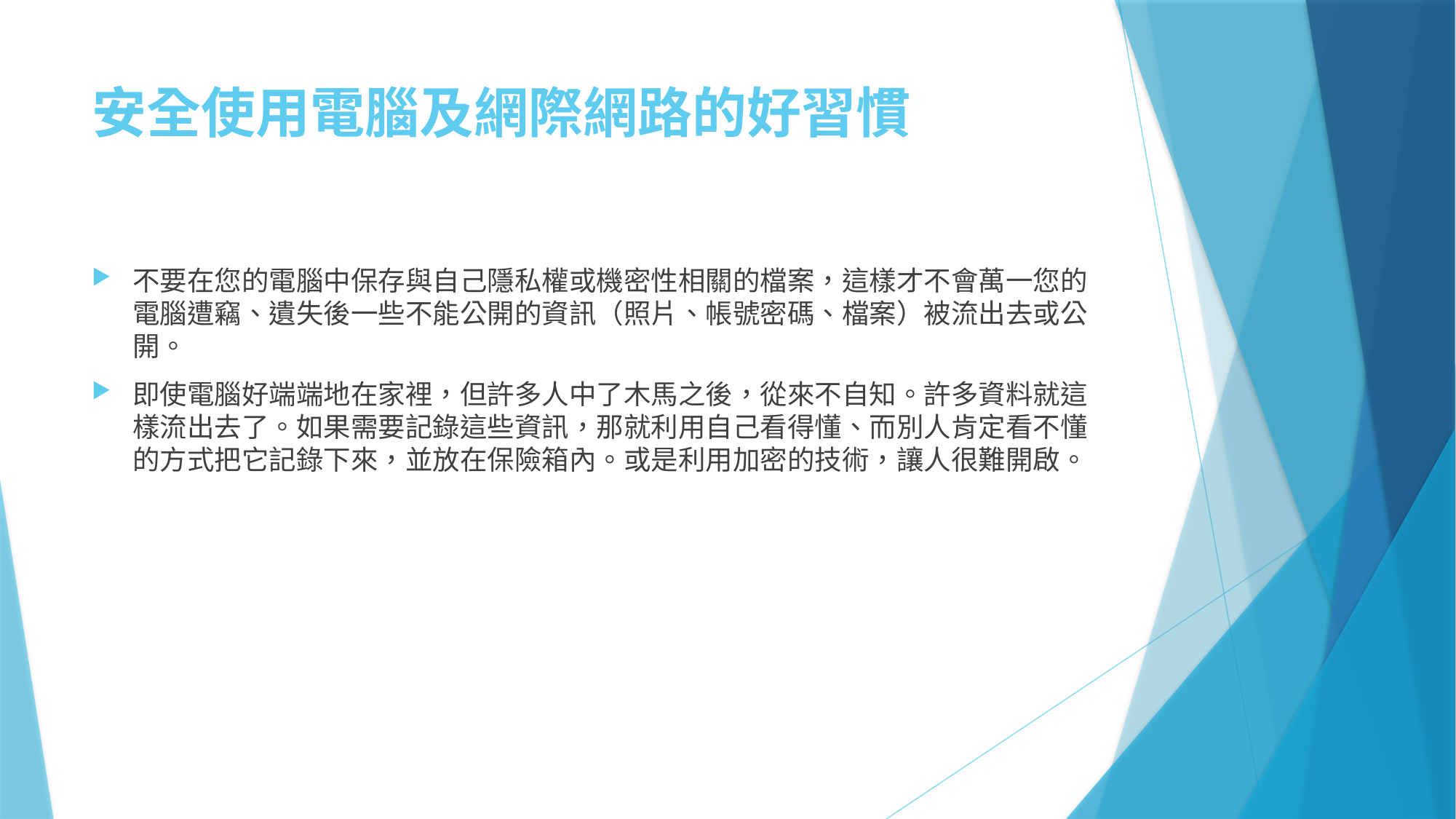

# 安全使用電腦及網際網路的好習慣
不要在您的電腦中保存與自己隱私權或機密性相關的檔案，這樣才不會萬一您的電腦遭竊、遺失後一些不能公開的資訊（照片、帳號密碼、檔案）被流出去或公開。
即使電腦好端端地在家裡，但許多人中了木馬之後，從來不自知。許多資料就這樣流出去了。如果需要記錄這些資訊，那就利用自己看得懂、而別人肯定看不懂的方式把它記錄下來，並放在保險箱內。或是利用加密的技術，讓人很難開啟。